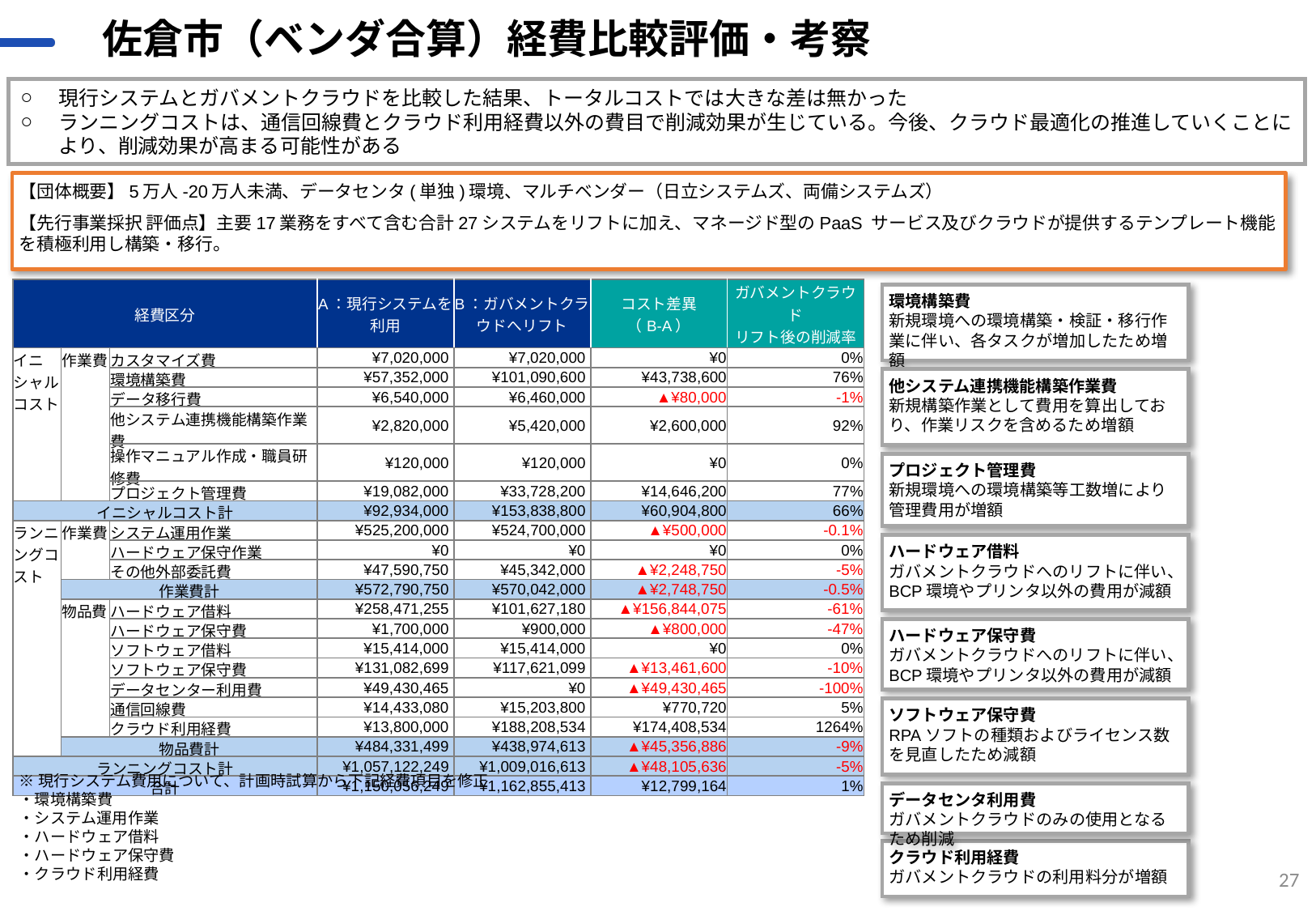

# 佐倉市（ベンダ合算）経費比較評価・考察
現行システムとガバメントクラウドを比較した結果、トータルコストでは大きな差は無かった
ランニングコストは、通信回線費とクラウド利用経費以外の費目で削減効果が生じている。今後、クラウド最適化の推進していくことにより、削減効果が高まる可能性がある
【団体概要】5万人-20万人未満、データセンタ(単独)環境、マルチベンダー（日立システムズ、両備システムズ）
【先行事業採択 評価点】主要17業務をすべて含む合計27システムをリフトに加え、マネージド型のPaaS サービス及びクラウドが提供するテンプレート機能を積極利用し構築・移行。
| 経費区分 |  |  | A：現行システムを 利用 | B：ガバメントクラウドへリフト | コスト差異 （B-A） | ガバメントクラウド リフト後の削減率 |
| --- | --- | --- | --- | --- | --- | --- |
| イニシャルコスト | 作業費 | カスタマイズ費 | ¥7,020,000 | ¥7,020,000 | ¥0 | 0% |
|  |  | 環境構築費 | ¥57,352,000 | ¥101,090,600 | ¥43,738,600 | 76% |
|  |  | データ移行費 | ¥6,540,000 | ¥6,460,000 | ▲¥80,000 | -1% |
|  |  | 他システム連携機能構築作業費 | ¥2,820,000 | ¥5,420,000 | ¥2,600,000 | 92% |
|  |  | 操作マニュアル作成・職員研修費 | ¥120,000 | ¥120,000 | ¥0 | 0% |
|  |  | プロジェクト管理費 | ¥19,082,000 | ¥33,728,200 | ¥14,646,200 | 77% |
| イニシャルコスト計 |  |  | ¥92,934,000 | ¥153,838,800 | ¥60,904,800 | 66% |
| ランニングコスト | 作業費 | システム運用作業 | ¥525,200,000 | ¥524,700,000 | ▲¥500,000 | -0.1% |
|  |  | ハードウェア保守作業 | ¥0 | ¥0 | ¥0 | 0% |
|  |  | その他外部委託費 | ¥47,590,750 | ¥45,342,000 | ▲¥2,248,750 | -5% |
|  | 作業費計 |  | ¥572,790,750 | ¥570,042,000 | ▲¥2,748,750 | -0.5% |
|  | 物品費 | ハードウェア借料 | ¥258,471,255 | ¥101,627,180 | ▲¥156,844,075 | -61% |
|  |  | ハードウェア保守費 | ¥1,700,000 | ¥900,000 | ▲¥800,000 | -47% |
|  |  | ソフトウェア借料 | ¥15,414,000 | ¥15,414,000 | ¥0 | 0% |
|  |  | ソフトウェア保守費 | ¥131,082,699 | ¥117,621,099 | ▲¥13,461,600 | -10% |
|  |  | データセンター利用費 | ¥49,430,465 | ¥0 | ▲¥49,430,465 | -100% |
|  |  | 通信回線費 | ¥14,433,080 | ¥15,203,800 | ¥770,720 | 5% |
|  |  | クラウド利用経費 | ¥13,800,000 | ¥188,208,534 | ¥174,408,534 | 1264% |
|  | 物品費計 |  | ¥484,331,499 | ¥438,974,613 | ▲¥45,356,886 | -9% |
| ランニングコスト計 |  |  | ¥1,057,122,249 | ¥1,009,016,613 | ▲¥48,105,636 | -5% |
| 合計 |  |  | ¥1,150,056,249 | ¥1,162,855,413 | ¥12,799,164 | 1% |
環境構築費
新規環境への環境構築・検証・移行作業に伴い、各タスクが増加したため増額
他システム連携機能構築作業費
新規構築作業として費用を算出しており、作業リスクを含めるため増額
プロジェクト管理費
新規環境への環境構築等工数増により管理費用が増額
ハードウェア借料
ガバメントクラウドへのリフトに伴い、BCP環境やプリンタ以外の費用が減額
ハードウェア保守費
ガバメントクラウドへのリフトに伴い、BCP環境やプリンタ以外の費用が減額
ソフトウェア保守費
RPAソフトの種類およびライセンス数を見直したため減額

データセンタ利用費
ガバメントクラウドのみの使用となるため削減
クラウド利用経費
ガバメントクラウドの利用料分が増額
※現行システム費用について、計画時試算から下記経費項目を修正
・環境構築費
・システム運用作業
・ハードウェア借料
・ハードウェア保守費
・クラウド利用経費
27